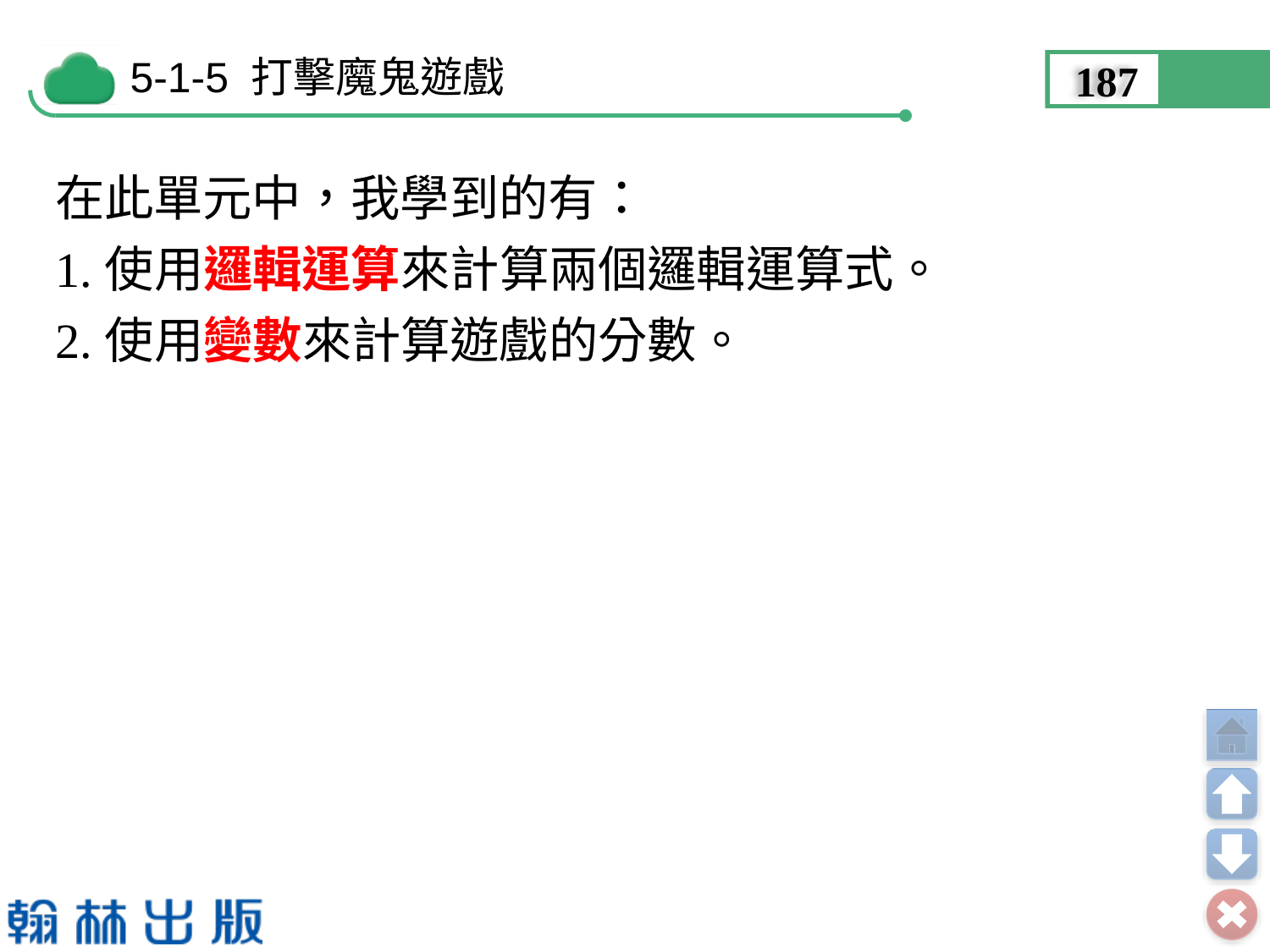

187
在此單元中，我學到的有：
1.	使用邏輯運算來計算兩個邏輯運算式。
2.	使用變數來計算遊戲的分數。